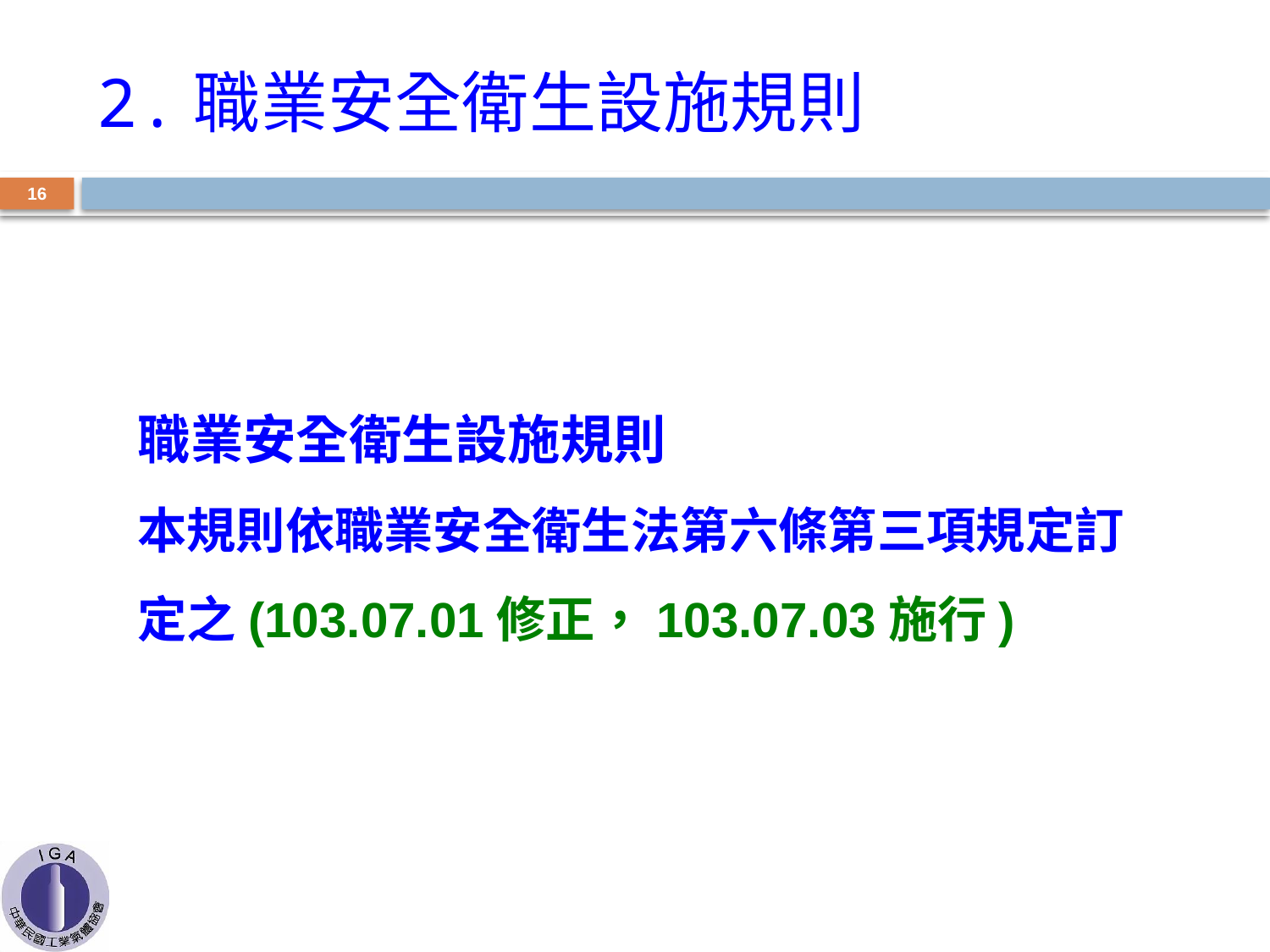

2.職業安全衛生設施規則
16
職業安全衛生設施規則
本規則依職業安全衛生法第六條第三項規定訂定之(103.07.01修正，103.07.03施行)